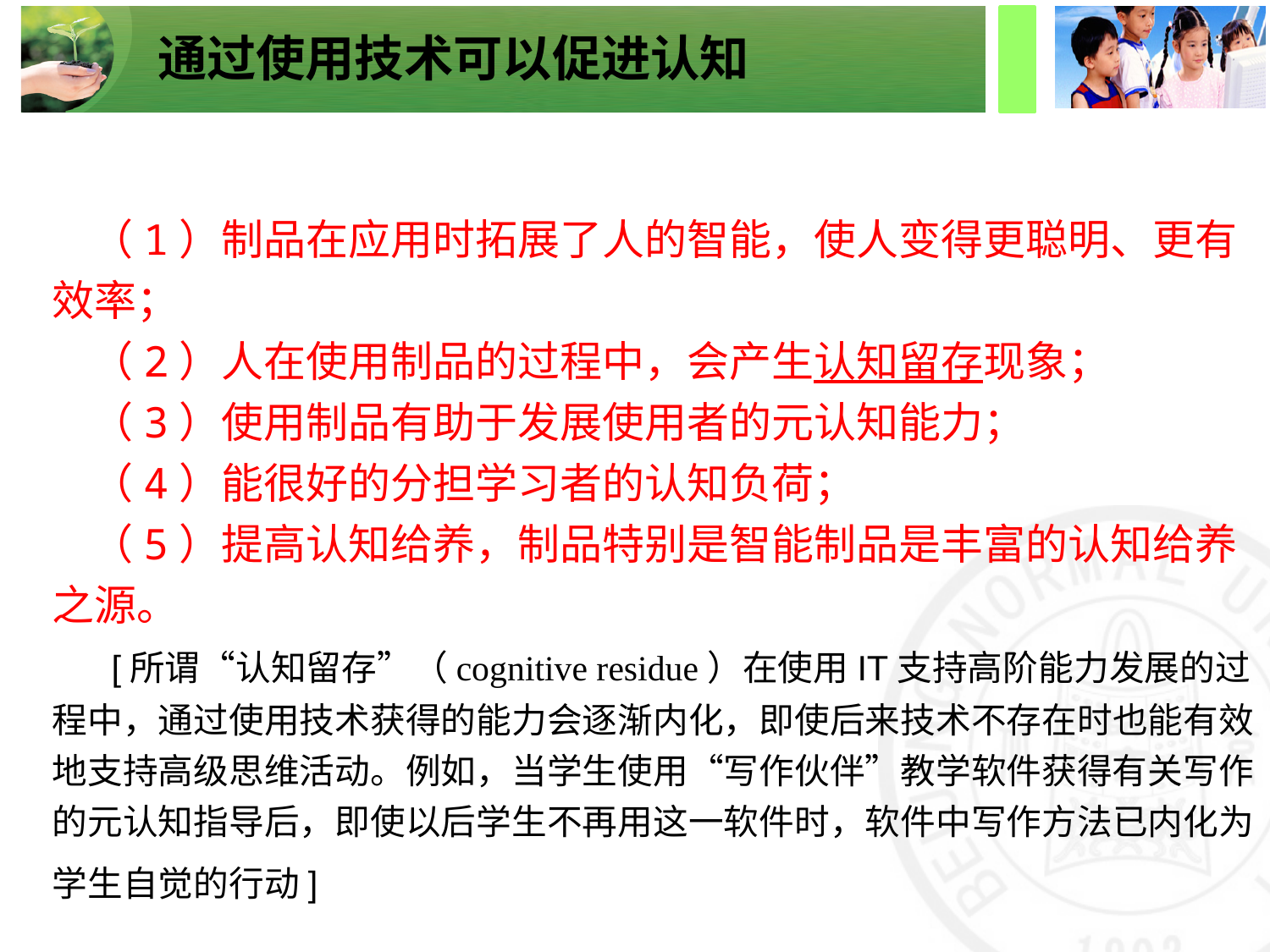

# 通过使用技术可以促进认知

   （1）制品在应用时拓展了人的智能，使人变得更聪明、更有效率；
   （2）人在使用制品的过程中，会产生认知留存现象；
   （3）使用制品有助于发展使用者的元认知能力；
   （4）能很好的分担学习者的认知负荷；
   （5）提高认知给养，制品特别是智能制品是丰富的认知给养之源。
     [所谓“认知留存”（cognitive residue）在使用IT支持高阶能力发展的过程中，通过使用技术获得的能力会逐渐内化，即使后来技术不存在时也能有效地支持高级思维活动。例如，当学生使用“写作伙伴”教学软件获得有关写作的元认知指导后，即使以后学生不再用这一软件时，软件中写作方法已内化为学生自觉的行动]